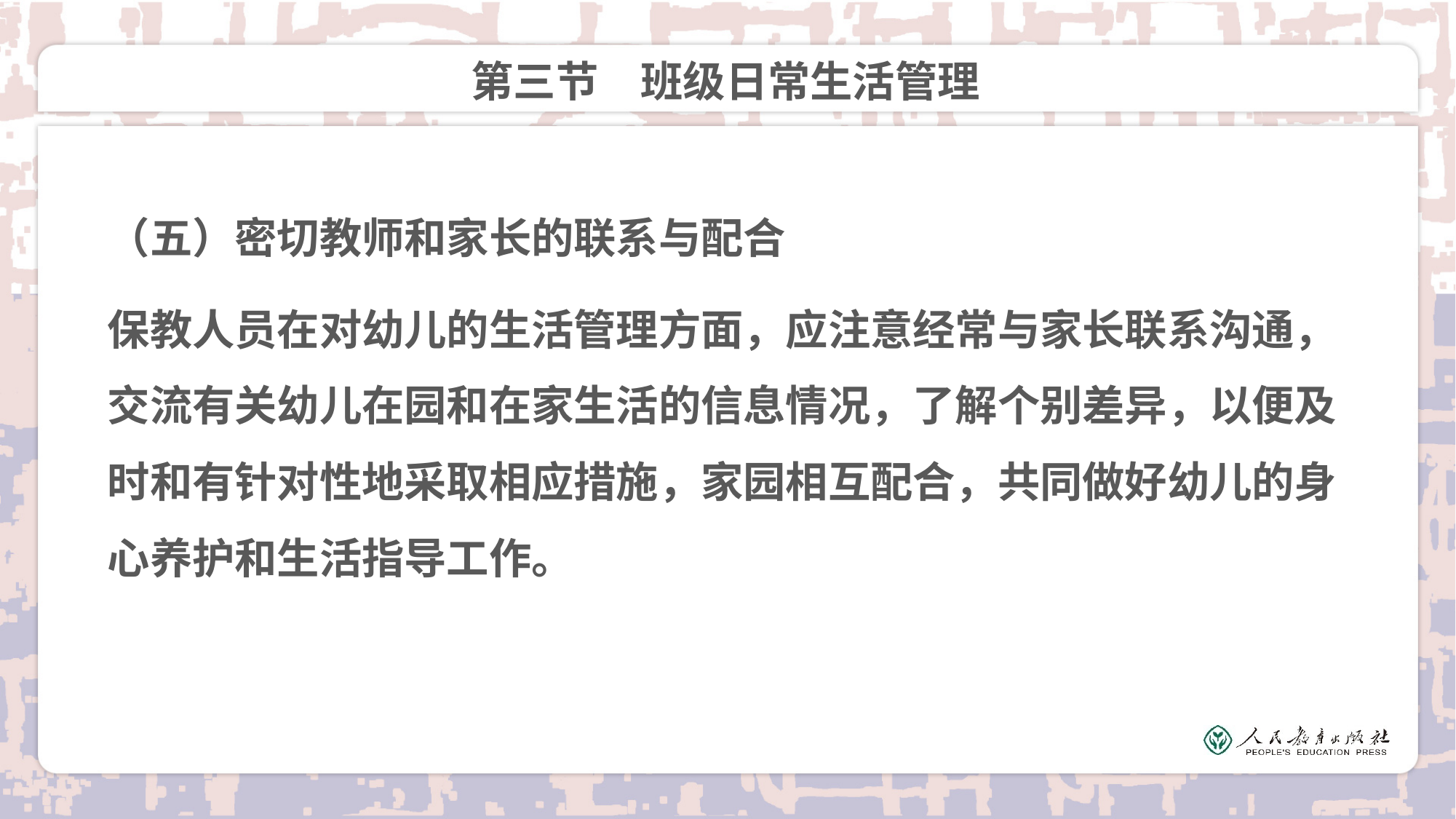

# 第三节　班级日常生活管理
（五）密切教师和家长的联系与配合
保教人员在对幼儿的生活管理方面，应注意经常与家长联系沟通，交流有关幼儿在园和在家生活的信息情况，了解个别差异，以便及时和有针对性地采取相应措施，家园相互配合，共同做好幼儿的身心养护和生活指导工作。